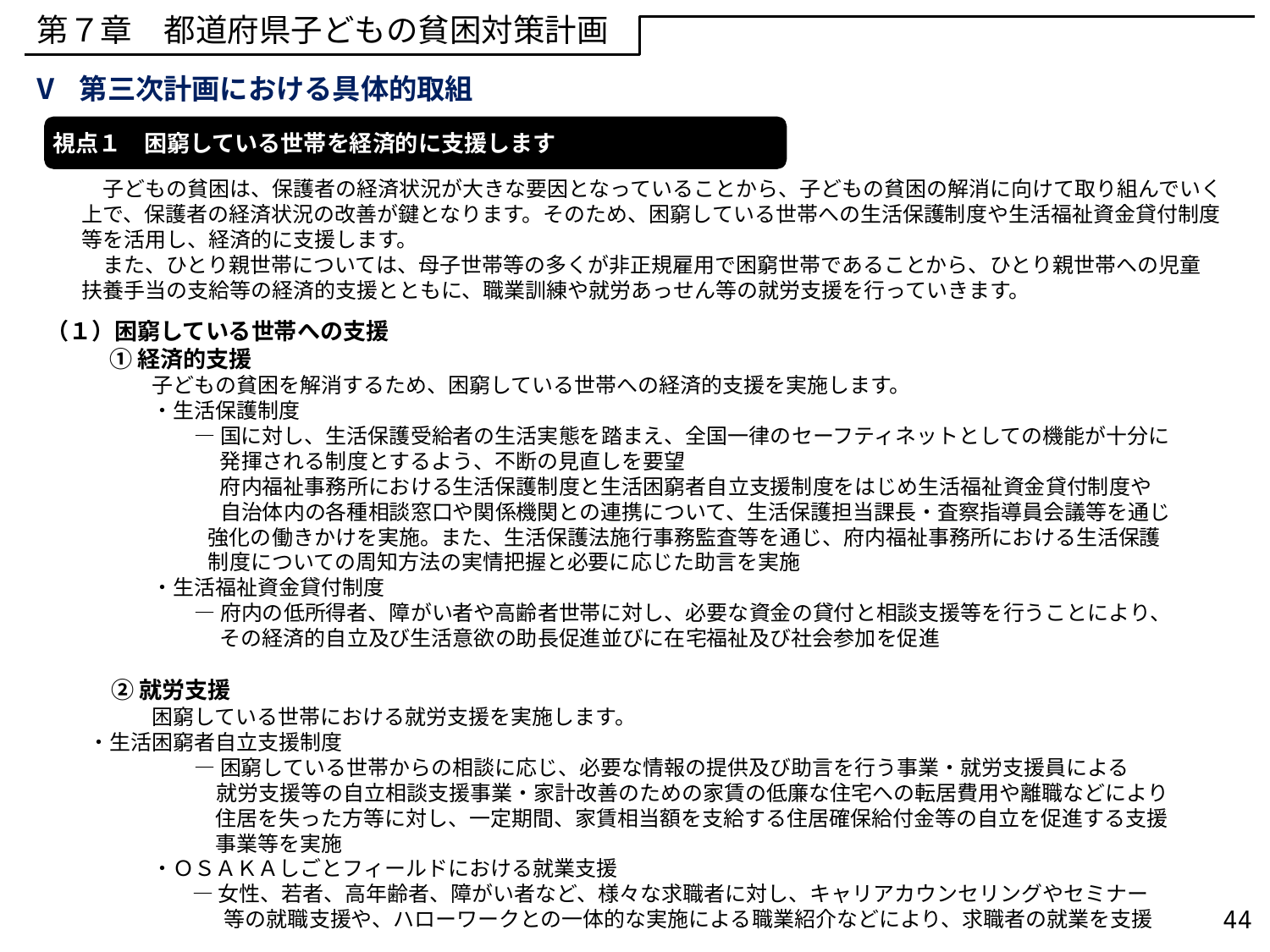

第７章　都道府県子どもの貧困対策計画
Ⅴ  第三次計画における具体的取組

視点１　困窮している世帯を経済的に支援します

　子どもの貧困は、保護者の経済状況が大きな要因となっていることから、子どもの貧困の解消に向けて取り組んでいく上で、保護者の経済状況の改善が鍵となります。そのため、困窮している世帯への生活保護制度や生活福祉資金貸付制度等を活用し、経済的に支援します。
　また、ひとり親世帯については、母子世帯等の多くが非正規雇用で困窮世帯であることから、ひとり親世帯への児童
扶養手当の支給等の経済的支援とともに、職業訓練や就労あっせん等の就労支援を行っていきます。
（１）困窮している世帯への支援
　　　① 経済的支援
　　　　　子どもの貧困を解消するため、困窮している世帯への経済的支援を実施します。
　　　　　・生活保護制度
　　　　　　　― 国に対し、生活保護受給者の生活実態を踏まえ、全国一律のセーフティネットとしての機能が十分に
　　　　　　　　 発揮される制度とするよう、不断の見直しを要望
　　　　　　 　　府内福祉事務所における生活保護制度と生活困窮者自立支援制度をはじめ生活福祉資金貸付制度や
　　　　　　　　 自治体内の各種相談窓口や関係機関との連携について、生活保護担当課長・査察指導員会議等を通じ
　　　　　　　   強化の働きかけを実施。また、生活保護法施行事務監査等を通じ、府内福祉事務所における生活保護
　　　　　　　   制度についての周知方法の実情把握と必要に応じた助言を実施
　　　　　・生活福祉資金貸付制度
　　　　　　　― 府内の低所得者、障がい者や高齢者世帯に対し、必要な資金の貸付と相談支援等を行うことにより、
　　　　　　　　 その経済的自立及び生活意欲の助長促進並びに在宅福祉及び社会参加を促進

　　　② 就労支援
　　　　　困窮している世帯における就労支援を実施します。
　　・生活困窮者自立支援制度
　　　　　　　― 困窮している世帯からの相談に応じ、必要な情報の提供及び助言を行う事業・就労支援員による
　　 就労支援等の自立相談支援事業・家計改善のための家賃の低廉な住宅への転居費用や離職などにより
　　　　　　　　住居を失った方等に対し、一定期間、家賃相当額を支給する住居確保給付金等の自立を促進する支援
　　　　　　　　事業等を実施
　　　　　・ＯＳＡＫＡしごとフィールドにおける就業支援
　　　　― 女性、若者、高年齢者、障がい者など、様々な求職者に対し、キャリアカウンセリングやセミナー
　　　等の就職支援や、ハローワークとの一体的な実施による職業紹介などにより、求職者の就業を支援
44